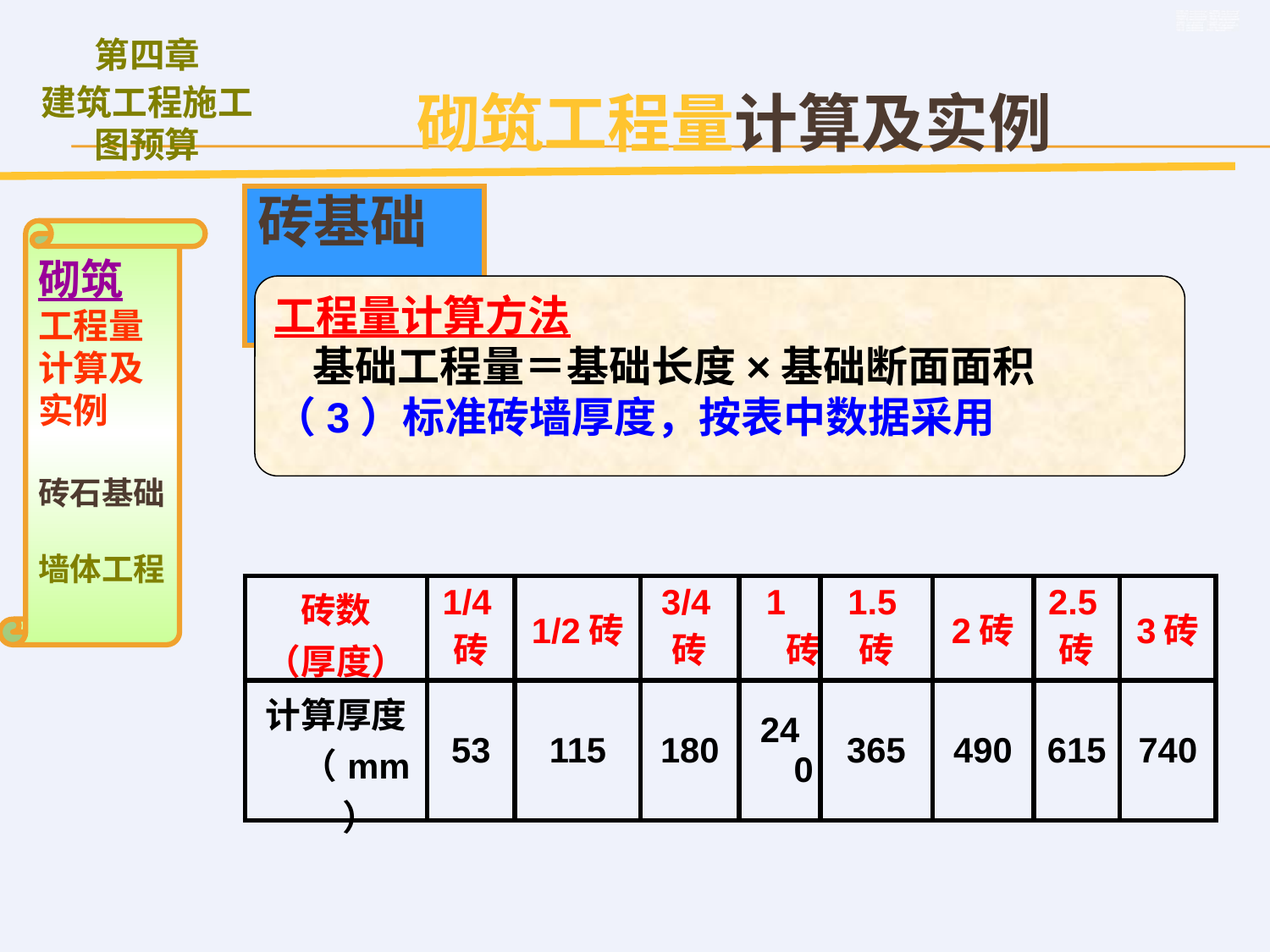

砌筑工程量计算及实例
# 砖基础
砌筑
工程量计算及实例

砖石基础

墙体工程

工程量计算方法
   基础工程量＝基础长度×基础断面面积
（3）标准砖墙厚度，按表中数据采用
| 砖数 （厚度） | 1/4砖 | 1/2砖 | 3/4砖 | 1砖 | 1.5砖 | 2砖 | 2.5砖 | 3砖 |
| --- | --- | --- | --- | --- | --- | --- | --- | --- |
| 计算厚度（mm） | 53 | 115 | 180 | 240 | 365 | 490 | 615 | 740 |
16